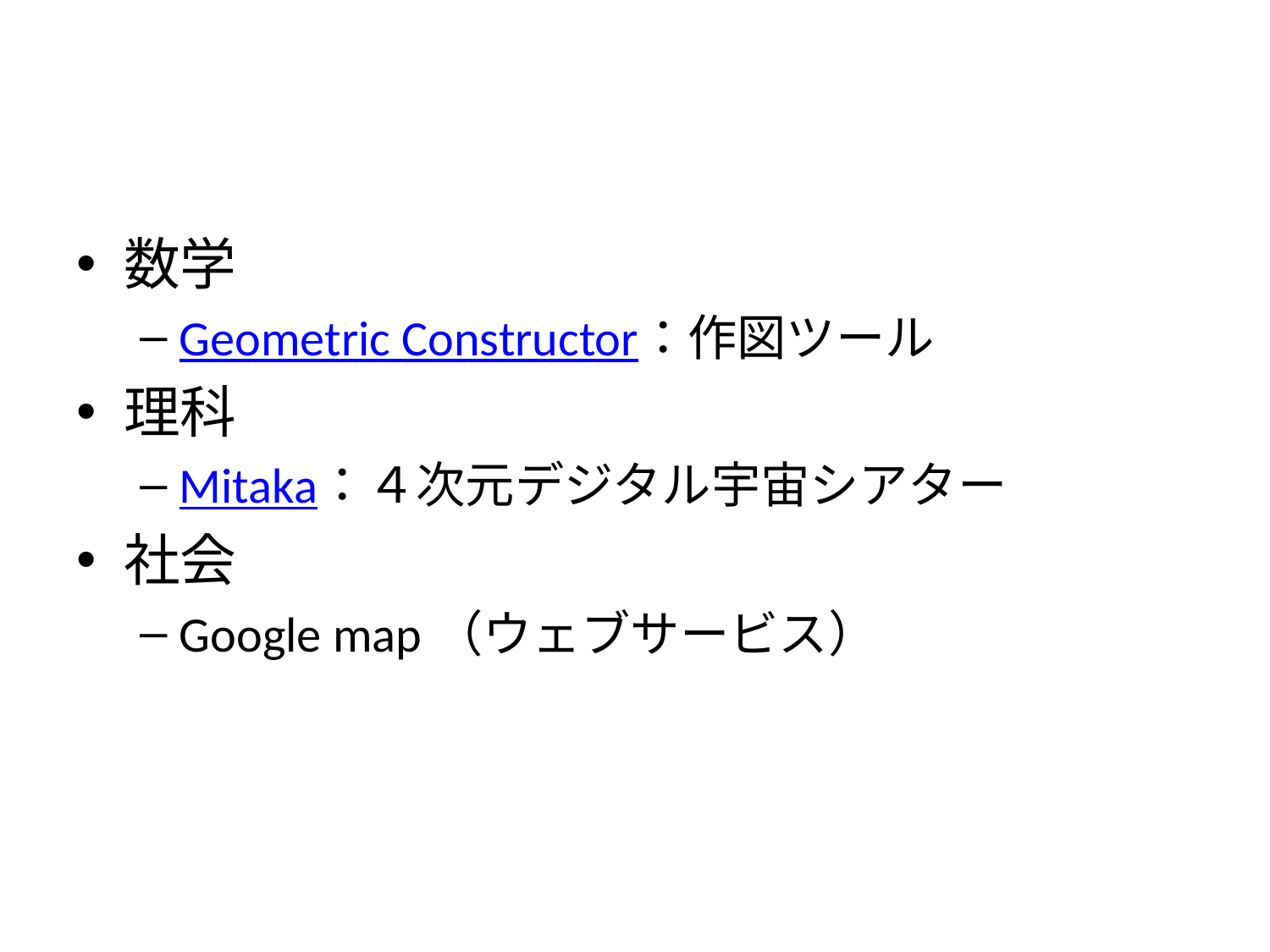

#
数学
Geometric Constructor：作図ツール
理科
Mitaka：４次元デジタル宇宙シアター
社会
Google map（ウェブサービス）